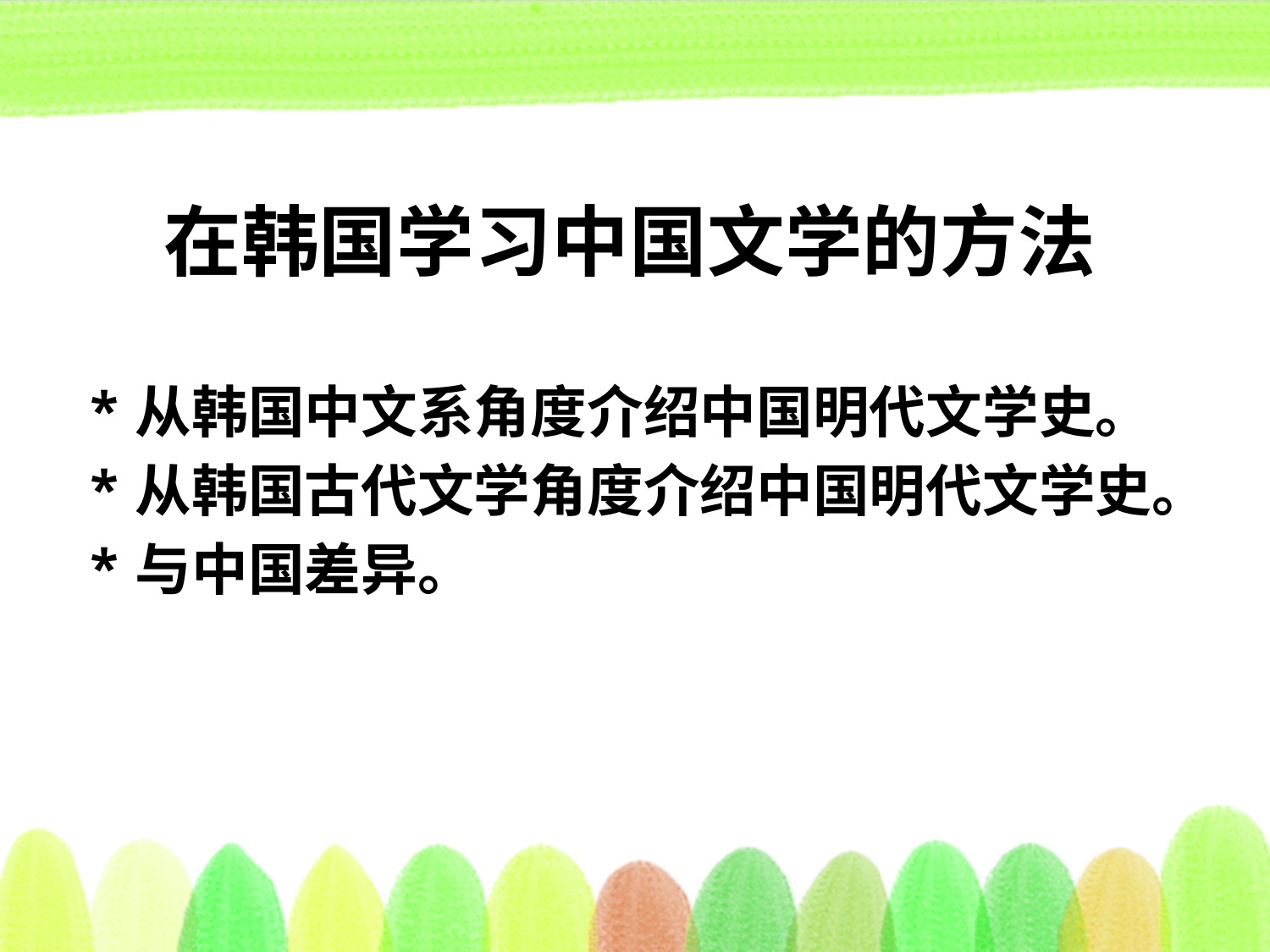

在韩国学习中国文学的方法

*从韩国中文系角度介绍中国明代文学史。
*从韩国古代文学角度介绍中国明代文学史。
*与中国差异。